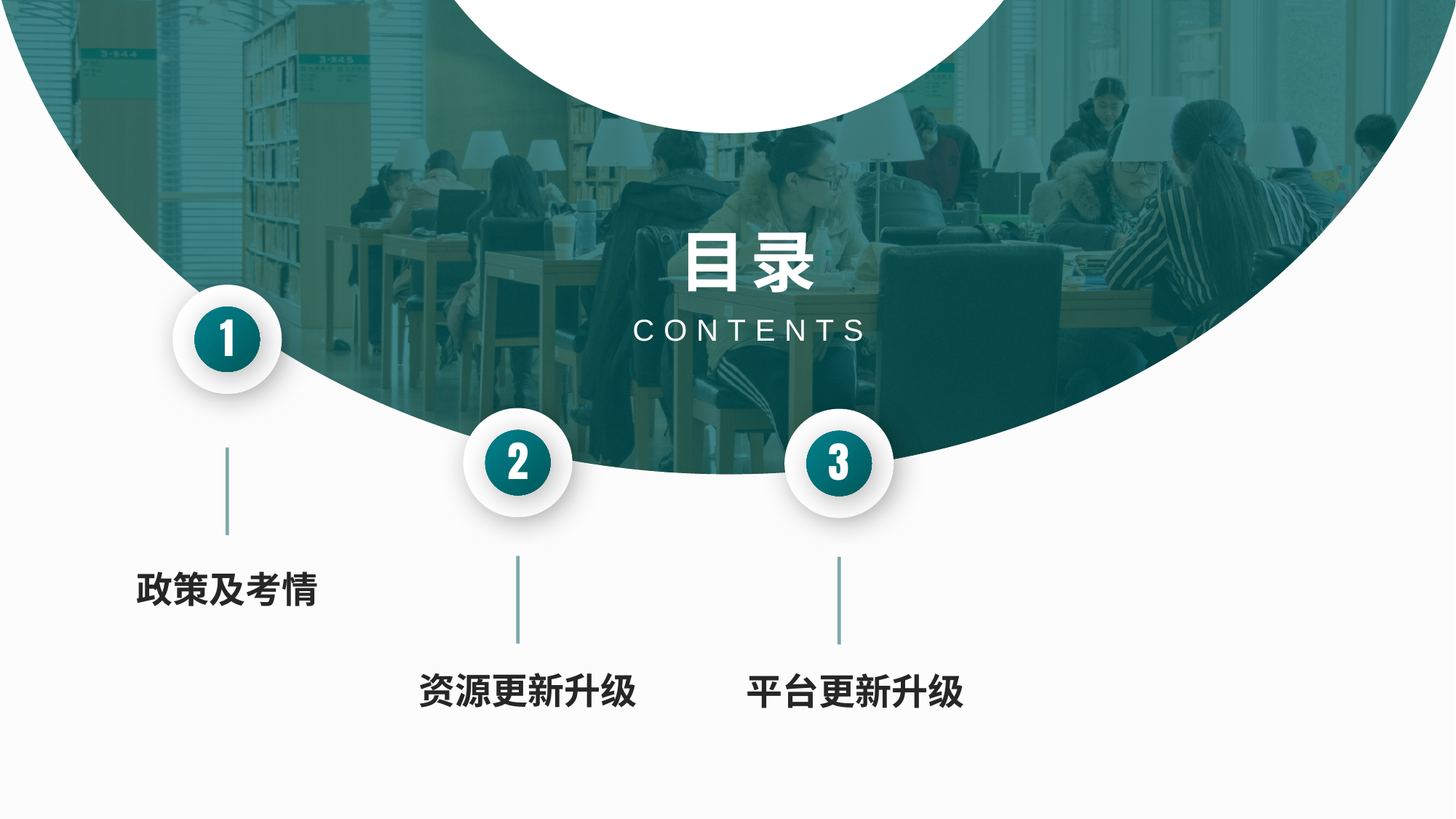

目录
CONTENTS

1
政策及考情

2
资源更新升级

3
平台更新升级